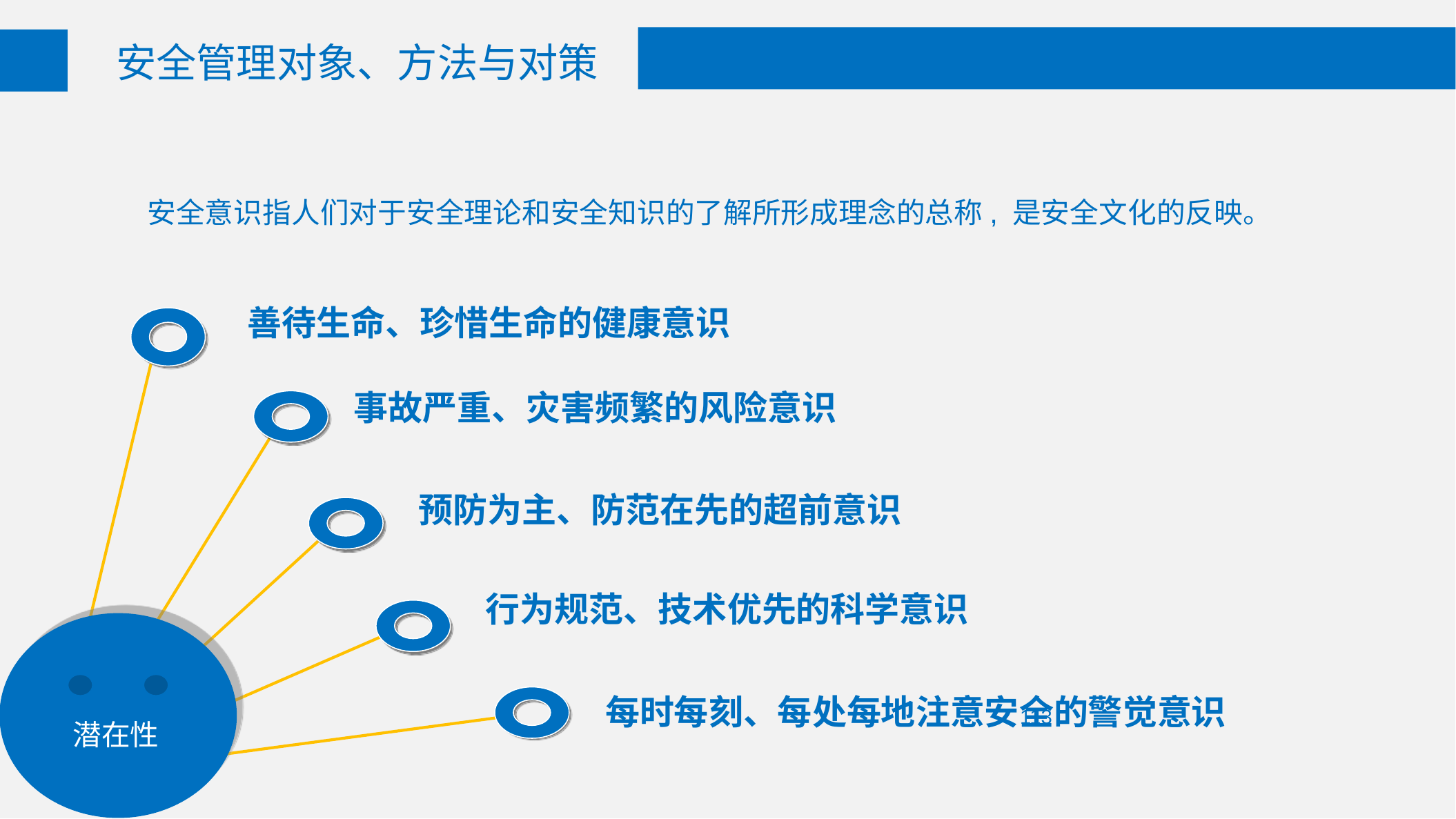

安全管理对象、方法与对策
      安全意识指人们对于安全理论和安全知识的了解所形成理念的总称, 是安全文化的反映。

善待生命、珍惜生命的健康意识

事故严重、灾害频繁的风险意识

预防为主、防范在先的超前意识

行为规范、技术优先的科学意识

每时每刻、每处每地注意安全的警觉意识

113

潜在性